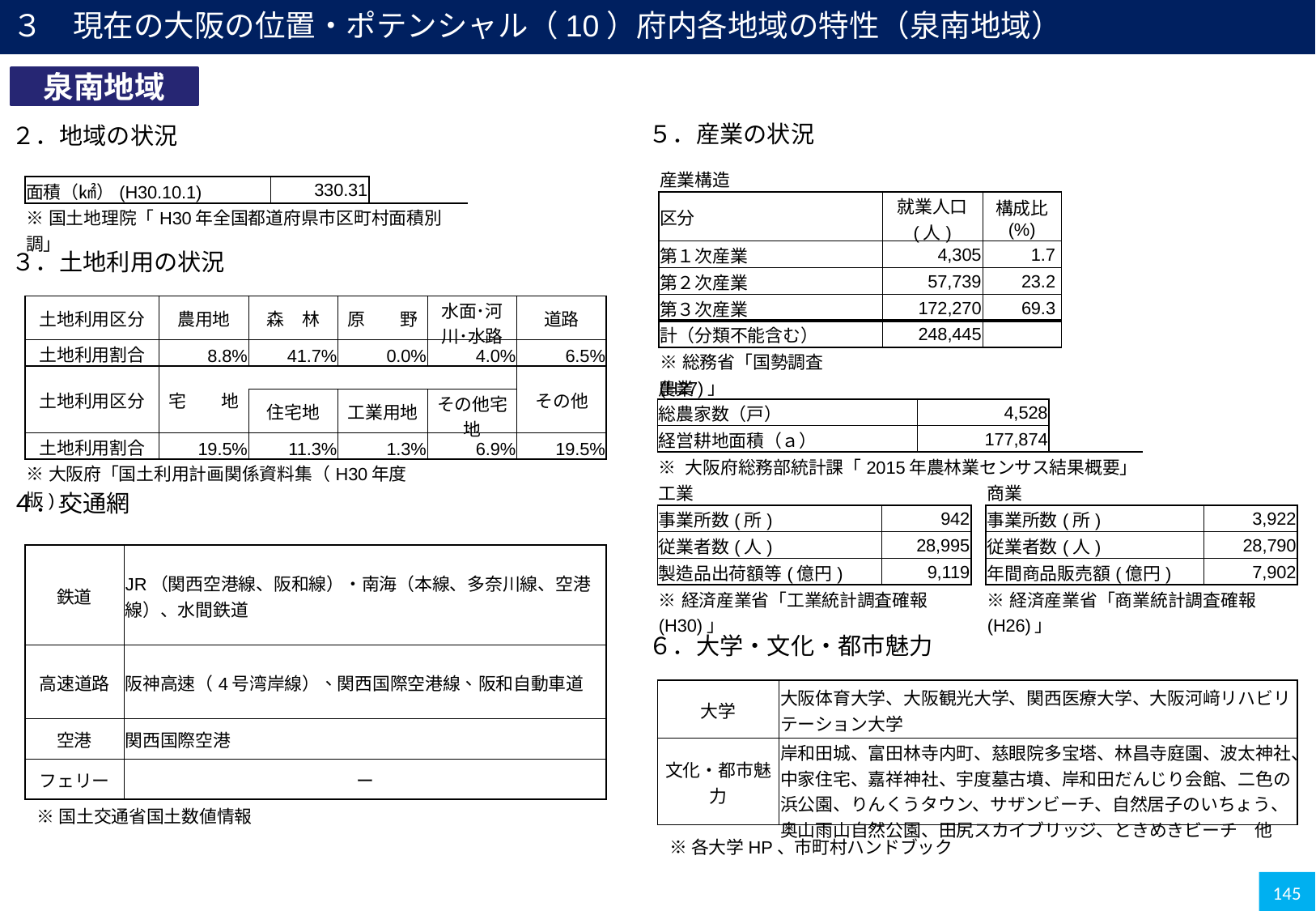

３　現在の大阪の位置・ポテンシャル（10）府内各地域の特性（泉南地域）
泉南地域
５．産業の状況
２．地域の状況
| 産業構造 |  |  |  |
| --- | --- | --- | --- |
| 区分 |  | 就業人口 (人) | 構成比 (%) |
| 第１次産業 |  | 4,305 | 1.7 |
| 第２次産業 |  | 57,739 | 23.2 |
| 第３次産業 |  | 172,270 | 69.3 |
| 計（分類不能含む） |  | 248,445 |  |
| ※総務省「国勢調査(H27)」 |  |  |  |
| 面積（㎢）(H30.10.1) | 330.31 |  |
| --- | --- | --- |
| ※国土地理院「H30年全国都道府県市区町村面積別調」 |  |  |
３．土地利用の状況
| 土地利用区分 | 農用地 | 森　林 | 原　　野 | 水面･河川･水路 | 道路 |
| --- | --- | --- | --- | --- | --- |
| 土地利用割合 | 8.8% | 41.7% | 0.0% | 4.0% | 6.5% |
| 土地利用区分 | 宅　　地 |  |  |  | その他 |
|  |  | 住宅地 | 工業用地 | その他宅地 |  |
| 土地利用割合 | 19.5% | 11.3% | 1.3% | 6.9% | 19.5% |
| ※大阪府「国土利用計画関係資料集（H30年度版)」 |  |  |  |  |  |
| 農業 |  |  |  |  |
| --- | --- | --- | --- | --- |
| 総農家数（戸） |  | 4,528 |  |  |
| 経営耕地面積（ａ） |  | 177,874 |  |  |
| ※ 大阪府総務部統計課「2015年農林業センサス結果概要」 |  |  |  |  |
| 工業 |  |  |
| --- | --- | --- |
| 事業所数(所) |  | 942 |
| 従業者数(人) |  | 28,995 |
| 製造品出荷額等(億円) |  | 9,119 |
| ※経済産業省「工業統計調査確報(H30)」 |  |  |
| 商業 |  |  |
| --- | --- | --- |
| 事業所数(所) |  | 3,922 |
| 従業者数(人) |  | 28,790 |
| 年間商品販売額(億円) |  | 7,902 |
| ※経済産業省「商業統計調査確報(H26)」 |  |  |
４．交通網
| 鉄道 | JR（関西空港線、阪和線）・南海（本線、多奈川線、空港線）、水間鉄道 |
| --- | --- |
| 高速道路 | 阪神高速（4号湾岸線）、関西国際空港線、阪和自動車道 |
| 空港 | 関西国際空港 |
| フェリー | ー |
６．大学・文化・都市魅力
| 大学 | 大阪体育大学、大阪観光大学、関西医療大学、大阪河﨑リハビリテーション大学 |
| --- | --- |
| 文化・都市魅力 | 岸和田城、富田林寺内町、慈眼院多宝塔、林昌寺庭園、波太神社、中家住宅、嘉祥神社、宇度墓古墳、岸和田だんじり会館、二色の浜公園、りんくうタウン、サザンビーチ、自然居子のいちょう、奥山雨山自然公園、田尻スカイブリッジ、ときめきビーチ　他 |
※国土交通省国土数値情報
※各大学HP、市町村ハンドブック
145